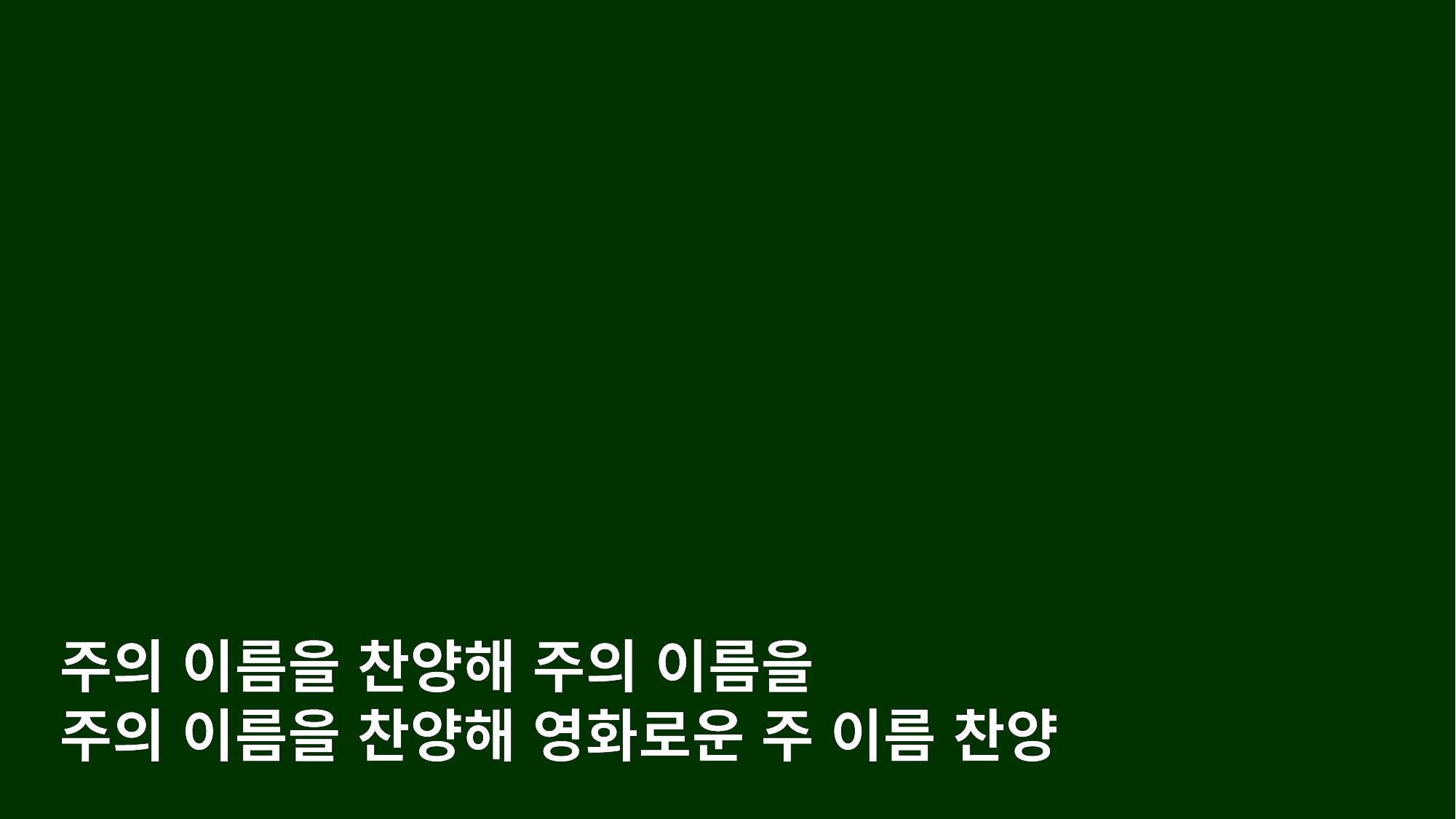

주의 이름을 찬양해 주의 이름을
주의 이름을 찬양해 영화로운 주 이름 찬양